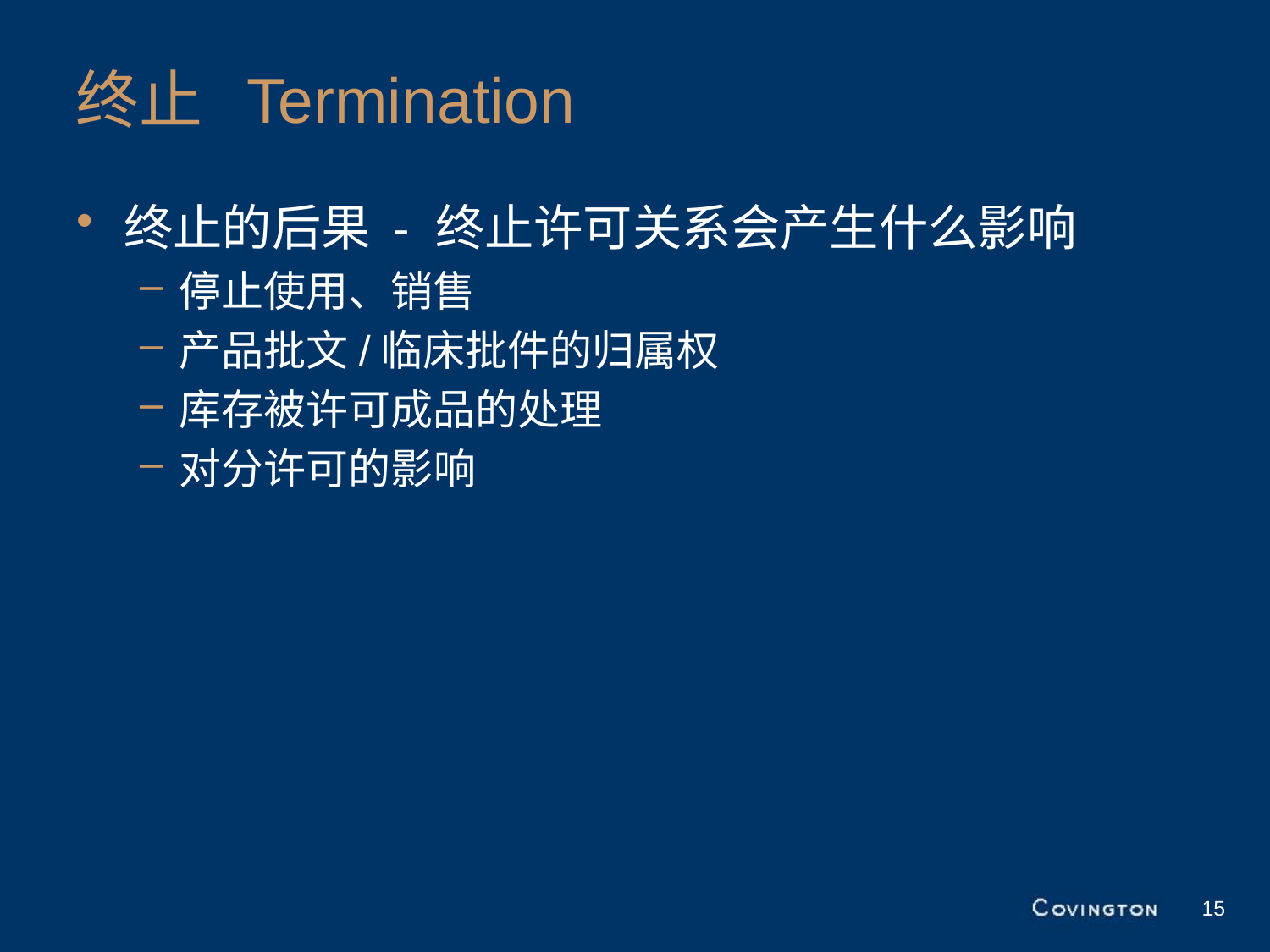

# 终止  Termination
终止的后果 - 终止许可关系会产生什么影响
停止使用、销售
产品批文/临床批件的归属权
库存被许可成品的处理
对分许可的影响

15